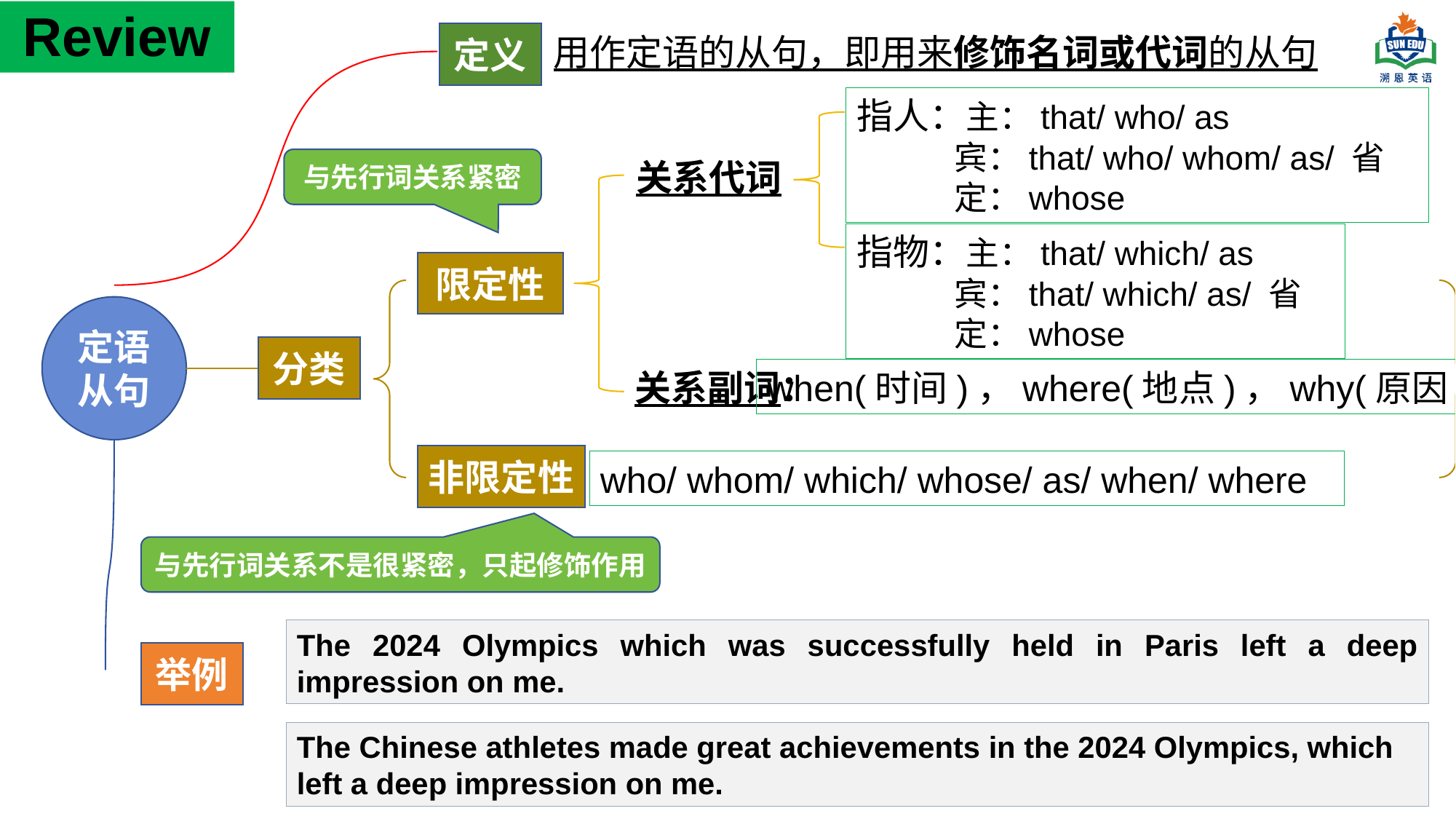

Review
定义
用作定语的从句，即用来修饰名词或代词的从句
指人：主：that/ who/ as
            宾：that/ who/ whom/ as/ 省
            定：whose

与先行词关系紧密
关系代词

指物：主：that/ which/ as
            宾：that/ which/ as/ 省
            定：whose
限定性

定语
从句
分类
关系副词：
when(时间)，where(地点)，why(原因)
非限定性
who/ whom/ which/ whose/ as/ when/ where
与先行词关系不是很紧密，只起修饰作用
The 2024 Olympics which was successfully held in Paris left a deep impression on me.
举例
The Chinese athletes made great achievements in the 2024 Olympics, which left a deep impression on me.